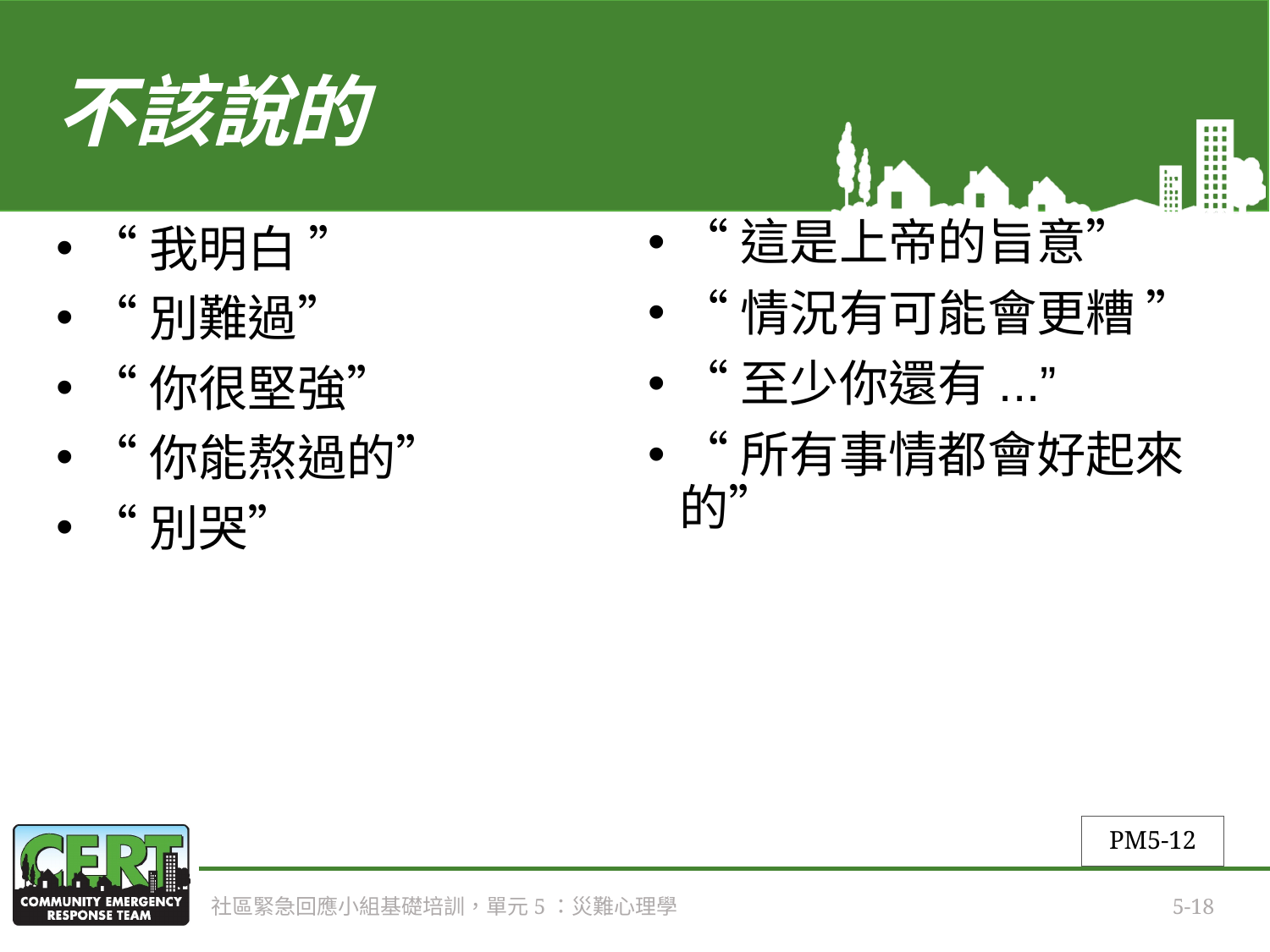

# 不該說的
“我明白 ”
“別難過”
“你很堅強”
“你能熬過的”
“別哭”
“這是上帝的旨意”
“情況有可能會更糟 ”
“至少你還有...”
“所有事情都會好起來的”

PM5-12
社區緊急回應小組基礎培訓，單元5：災難心理學
5-18